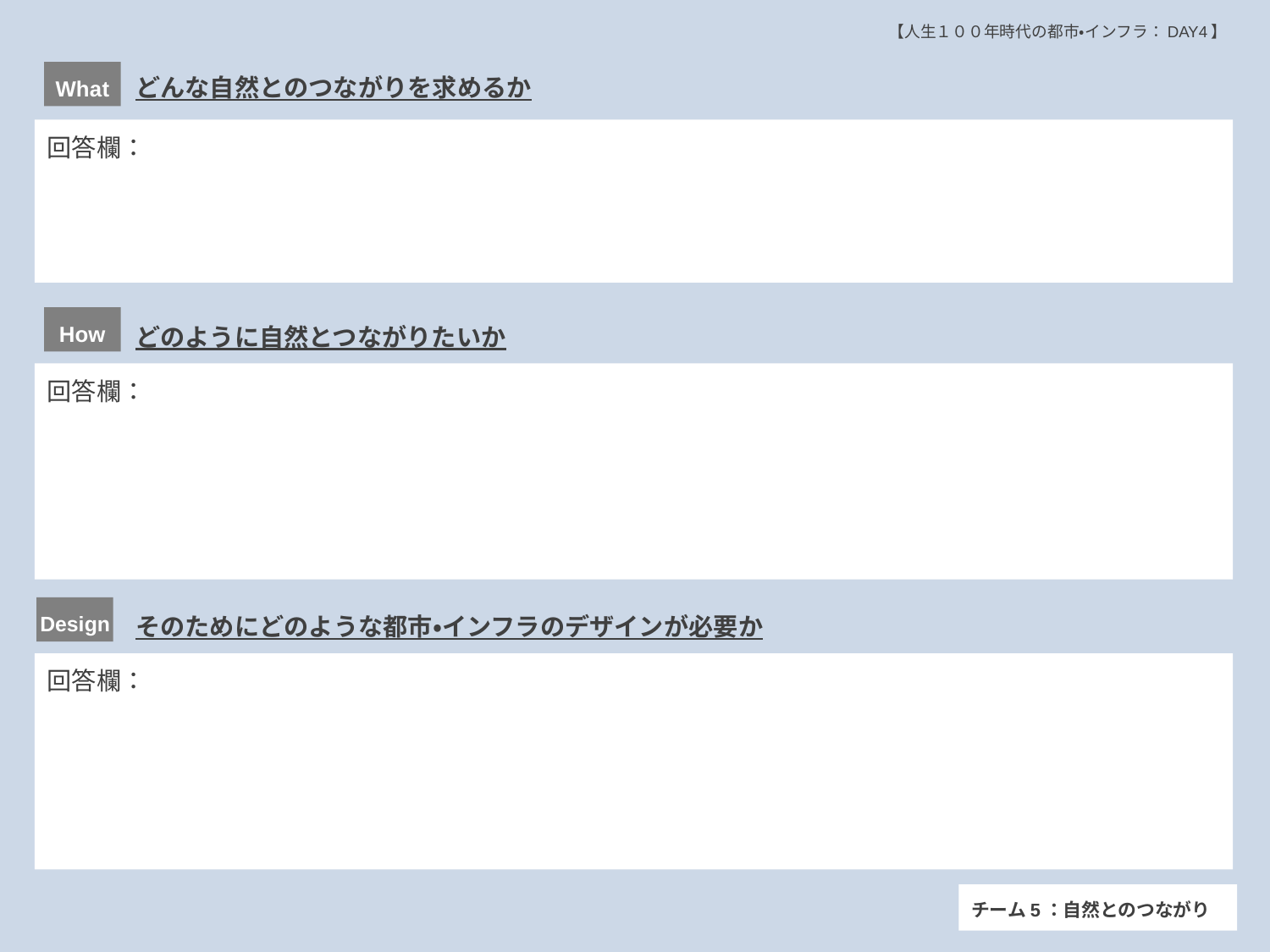

【人生１００年時代の都市・インフラ：DAY4】
どんな自然とのつながりを求めるか

What
回答欄：

How
どのように自然とつながりたいか
回答欄：

Design
そのためにどのような都市・インフラのデザインが必要か
回答欄：
チーム5：自然とのつながり